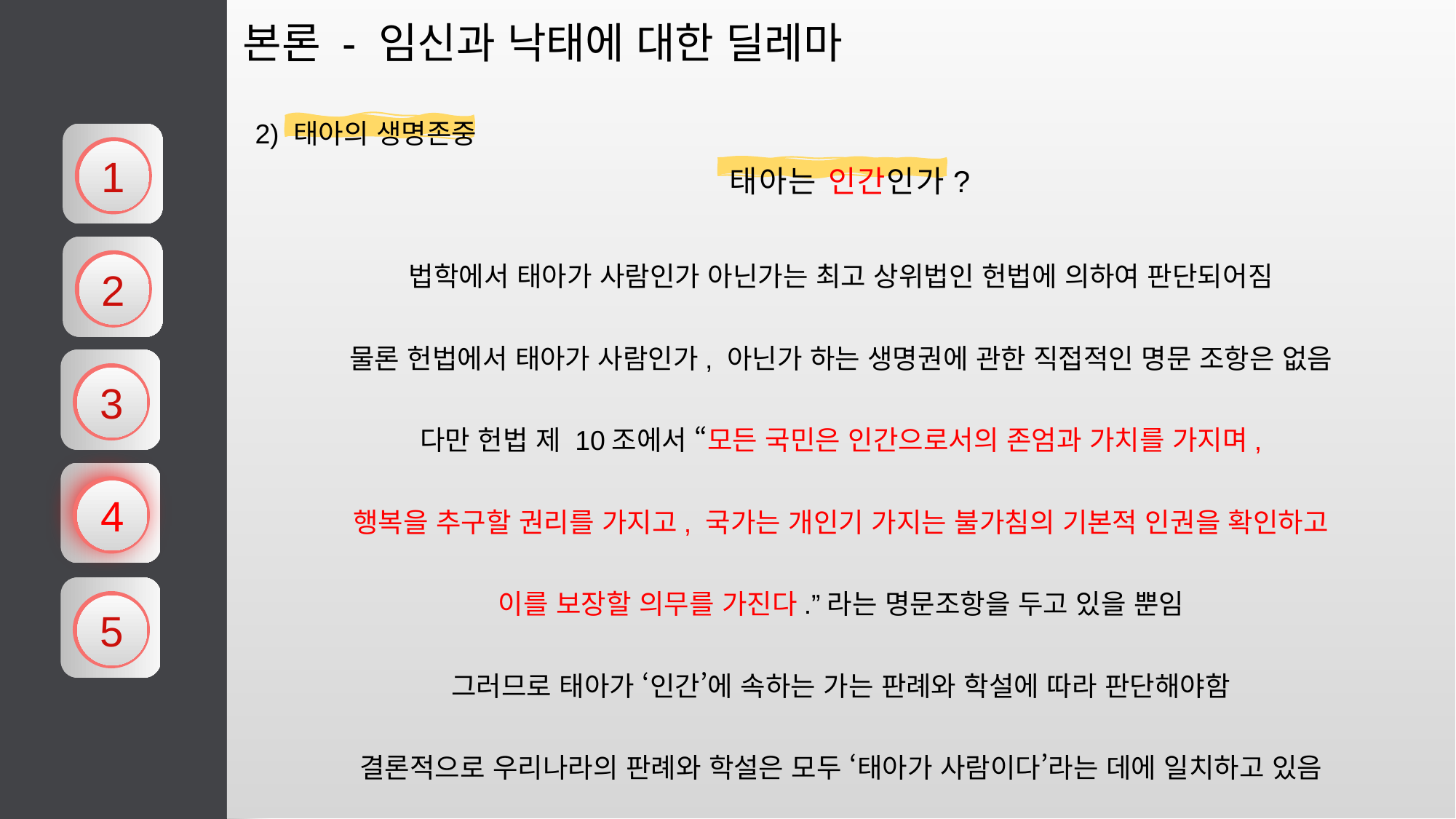

본론 - 임신과 낙태에 대한 딜레마
2) 태아의 생명존중

태아는 인간인가?

1

2

3

4

5
법학에서 태아가 사람인가 아닌가는 최고 상위법인 헌법에 의하여 판단되어짐
물론 헌법에서 태아가 사람인가, 아닌가 하는 생명권에 관한 직접적인 명문 조항은 없음
다만 헌법 제 10조에서 “모든 국민은 인간으로서의 존엄과 가치를 가지며,
행복을 추구할 권리를 가지고, 국가는 개인기 가지는 불가침의 기본적 인권을 확인하고
이를 보장할 의무를 가진다.”라는 명문조항을 두고 있을 뿐임
그러므로 태아가 ‘인간’에 속하는 가는 판례와 학설에 따라 판단해야함
결론적으로 우리나라의 판례와 학설은 모두 ‘태아가 사람이다’라는 데에 일치하고 있음